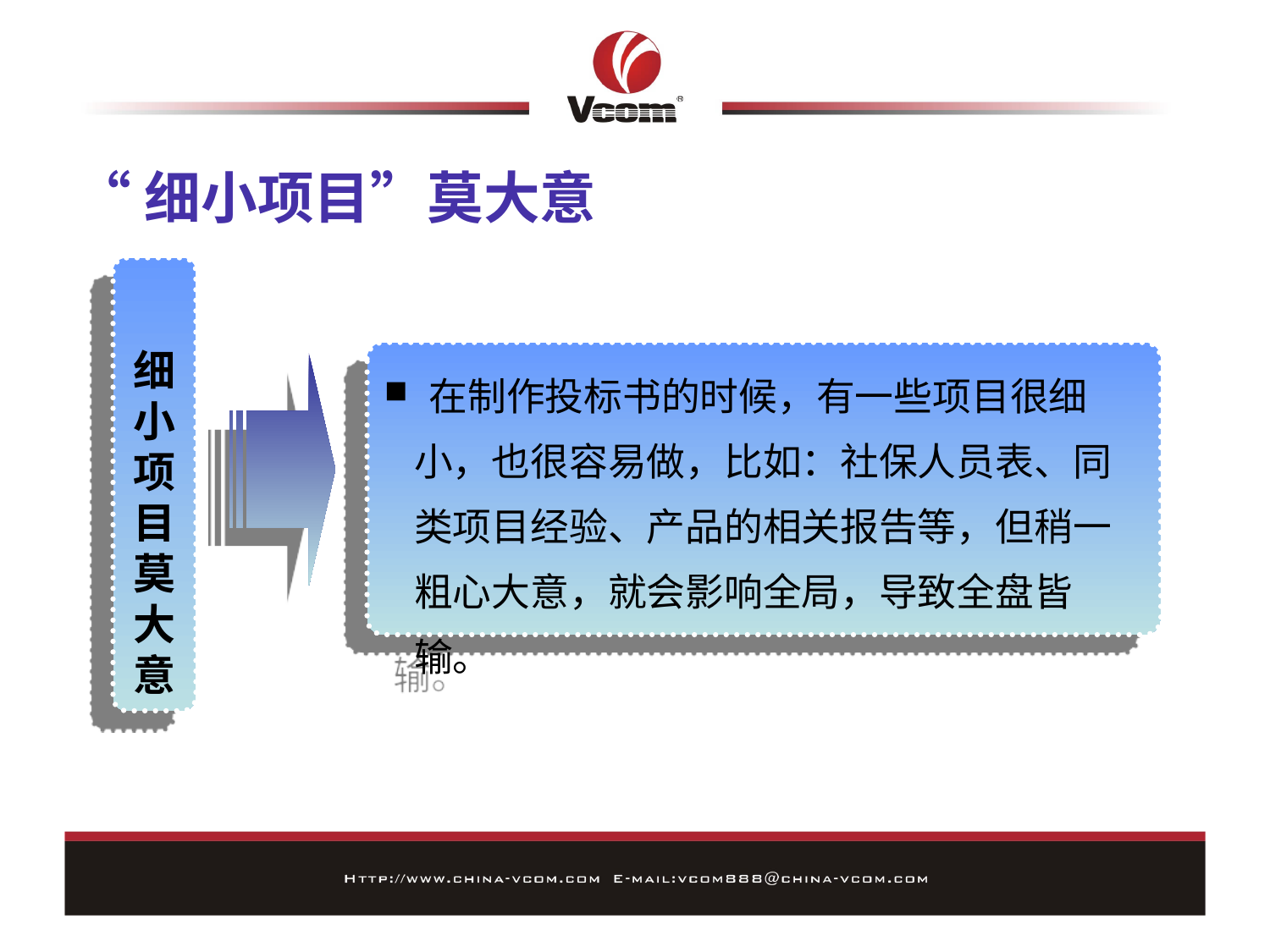

# “细小项目”莫大意

细小项目莫大意
 在制作投标书的时候，有一些项目很细小，也很容易做，比如：社保人员表、同类项目经验、产品的相关报告等，但稍一粗心大意，就会影响全局，导致全盘皆输。